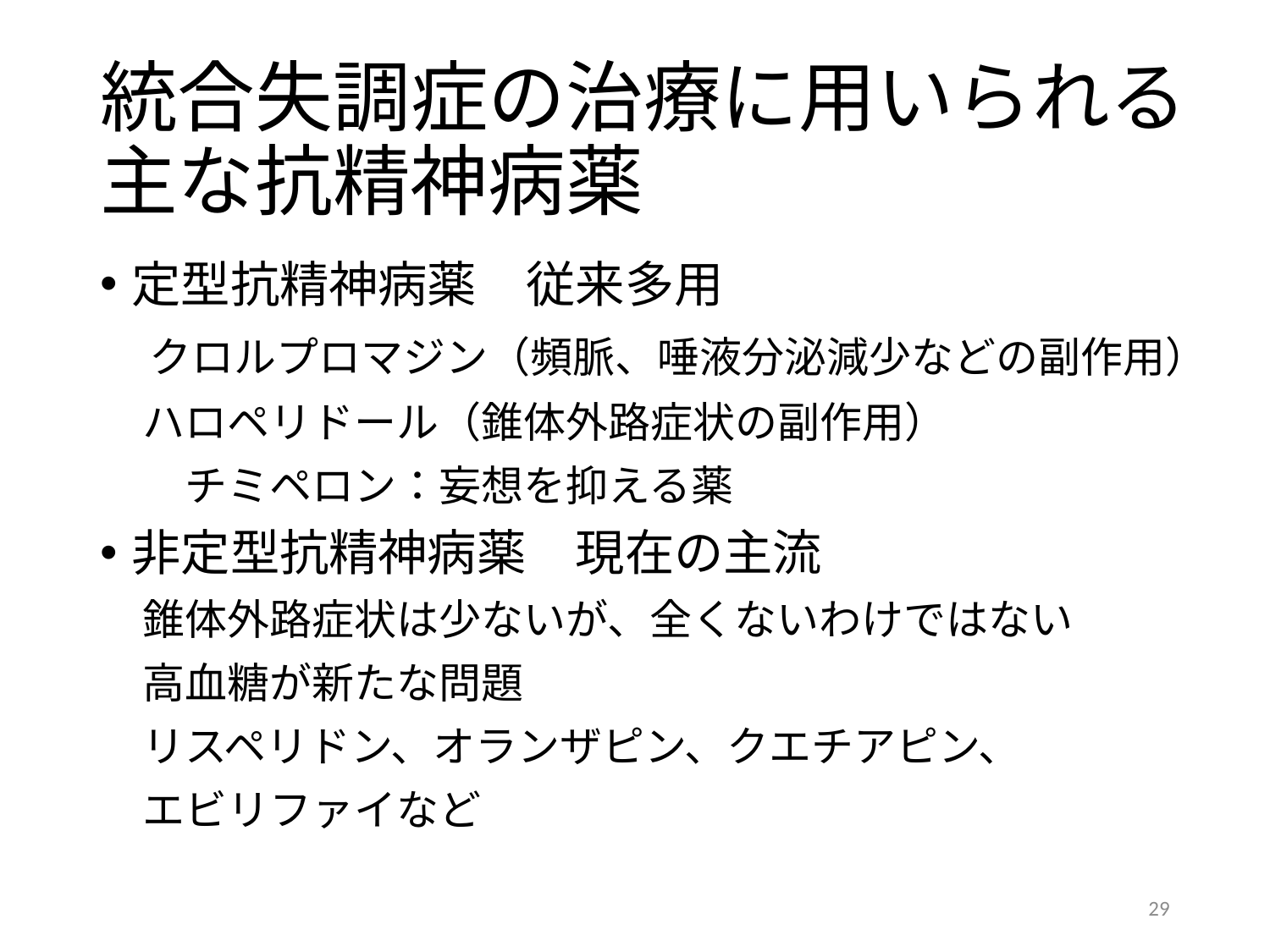

# 統合失調症の治療に用いられる主な抗精神病薬
定型抗精神病薬　従来多用
　クロルプロマジン（頻脈、唾液分泌減少などの副作用）
　ハロペリドール（錐体外路症状の副作用）
　　チミペロン：妄想を抑える薬
非定型抗精神病薬　現在の主流
　錐体外路症状は少ないが、全くないわけではない
　高血糖が新たな問題
　リスペリドン、オランザピン、クエチアピン、
　エビリファイなど

29